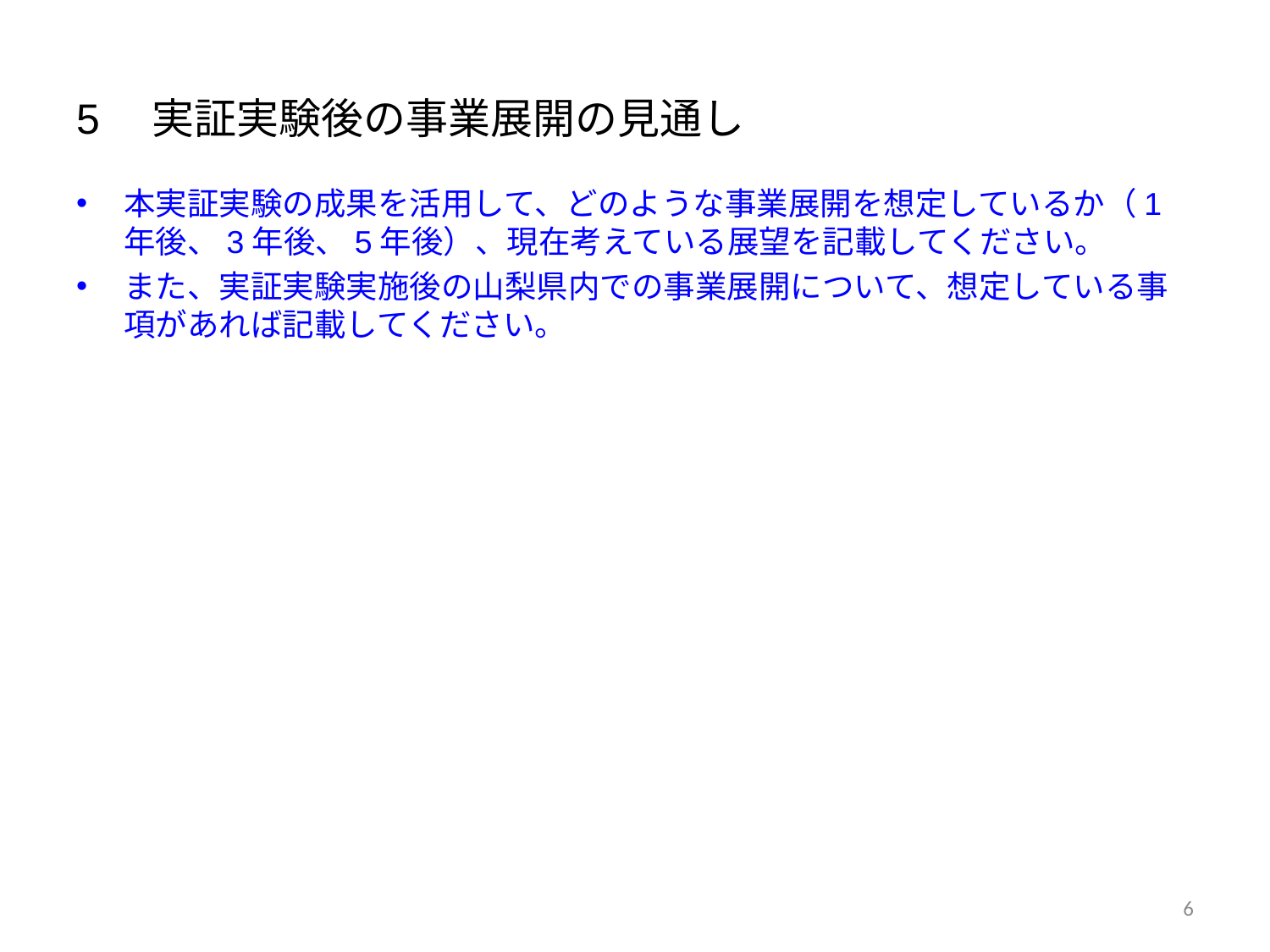

# 5　実証実験後の事業展開の見通し
本実証実験の成果を活用して、どのような事業展開を想定しているか（1年後、3年後、5年後）、現在考えている展望を記載してください。
また、実証実験実施後の山梨県内での事業展開について、想定している事項があれば記載してください。
6